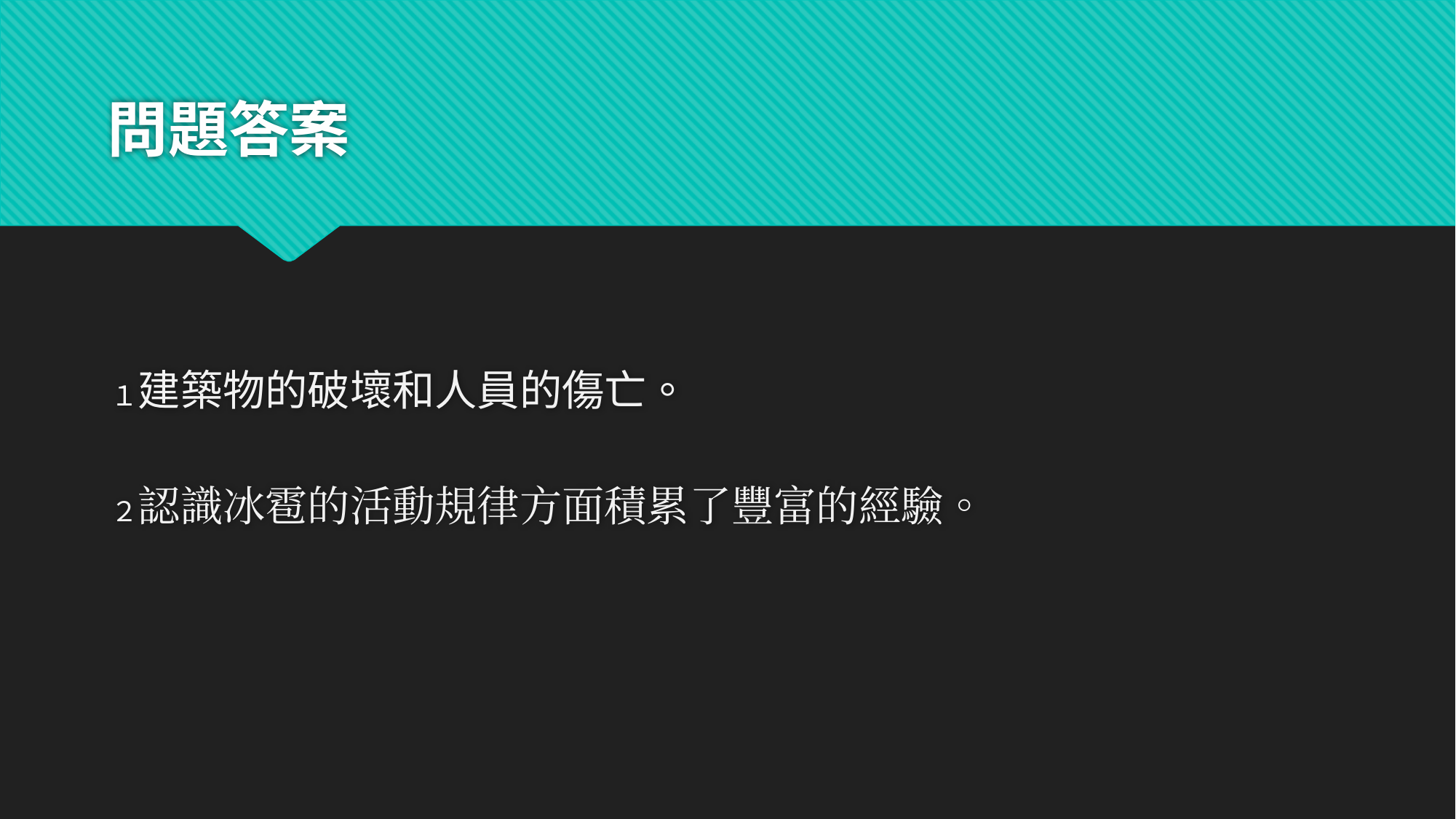

# 問題答案
１建築物的破壞和人員的傷亡。

２認識冰雹的活動規律方面積累了豐富的經驗。